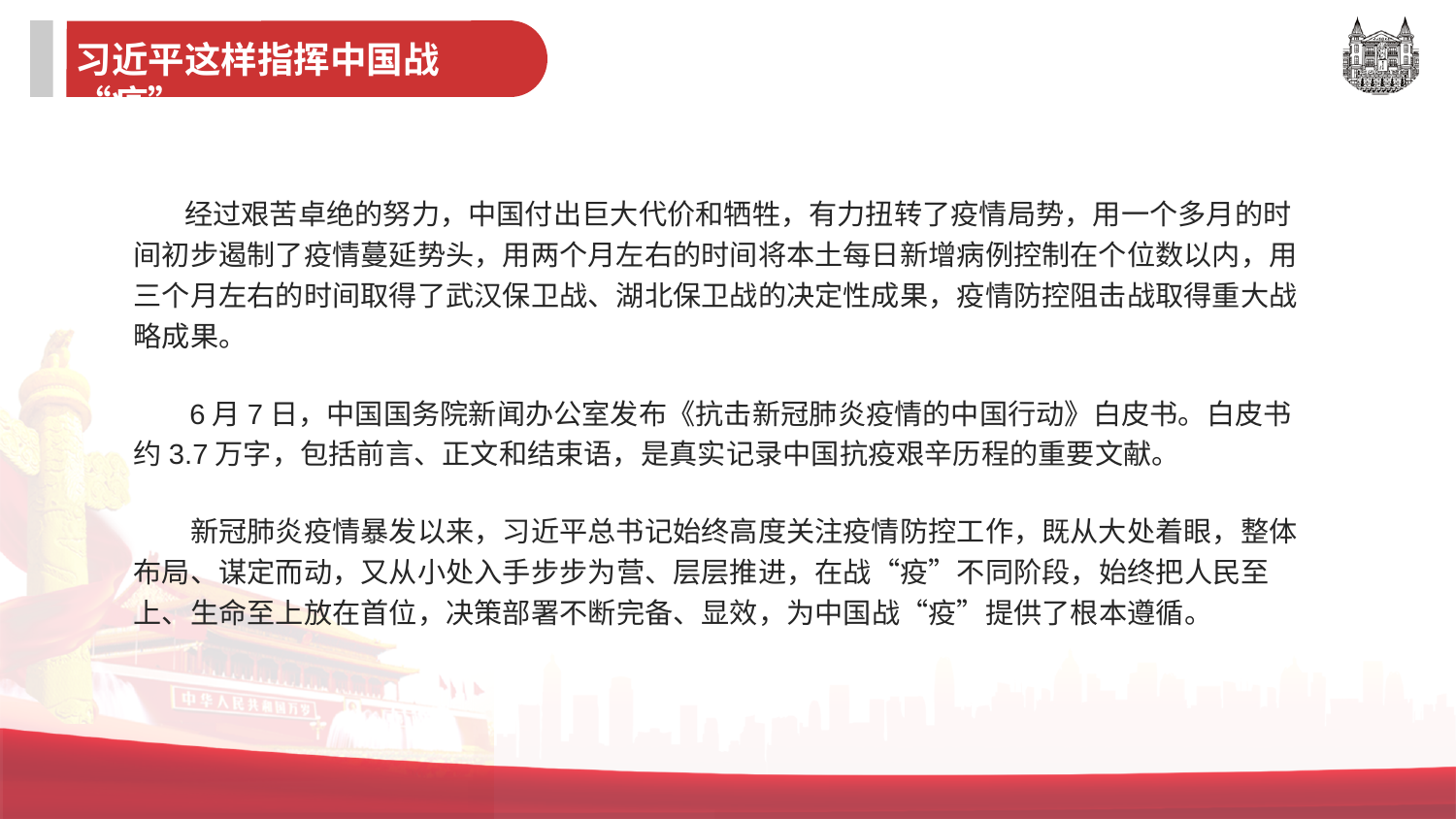

习近平这样指挥中国战“疫”

       经过艰苦卓绝的努力，中国付出巨大代价和牺牲，有力扭转了疫情局势，用一个多月的时间初步遏制了疫情蔓延势头，用两个月左右的时间将本土每日新增病例控制在个位数以内，用三个月左右的时间取得了武汉保卫战、湖北保卫战的决定性成果，疫情防控阻击战取得重大战略成果。
       6月7日，中国国务院新闻办公室发布《抗击新冠肺炎疫情的中国行动》白皮书。白皮书约3.7万字，包括前言、正文和结束语，是真实记录中国抗疫艰辛历程的重要文献。
　　新冠肺炎疫情暴发以来，习近平总书记始终高度关注疫情防控工作，既从大处着眼，整体布局、谋定而动，又从小处入手步步为营、层层推进，在战“疫”不同阶段，始终把人民至上、生命至上放在首位，决策部署不断完备、显效，为中国战“疫”提供了根本遵循。